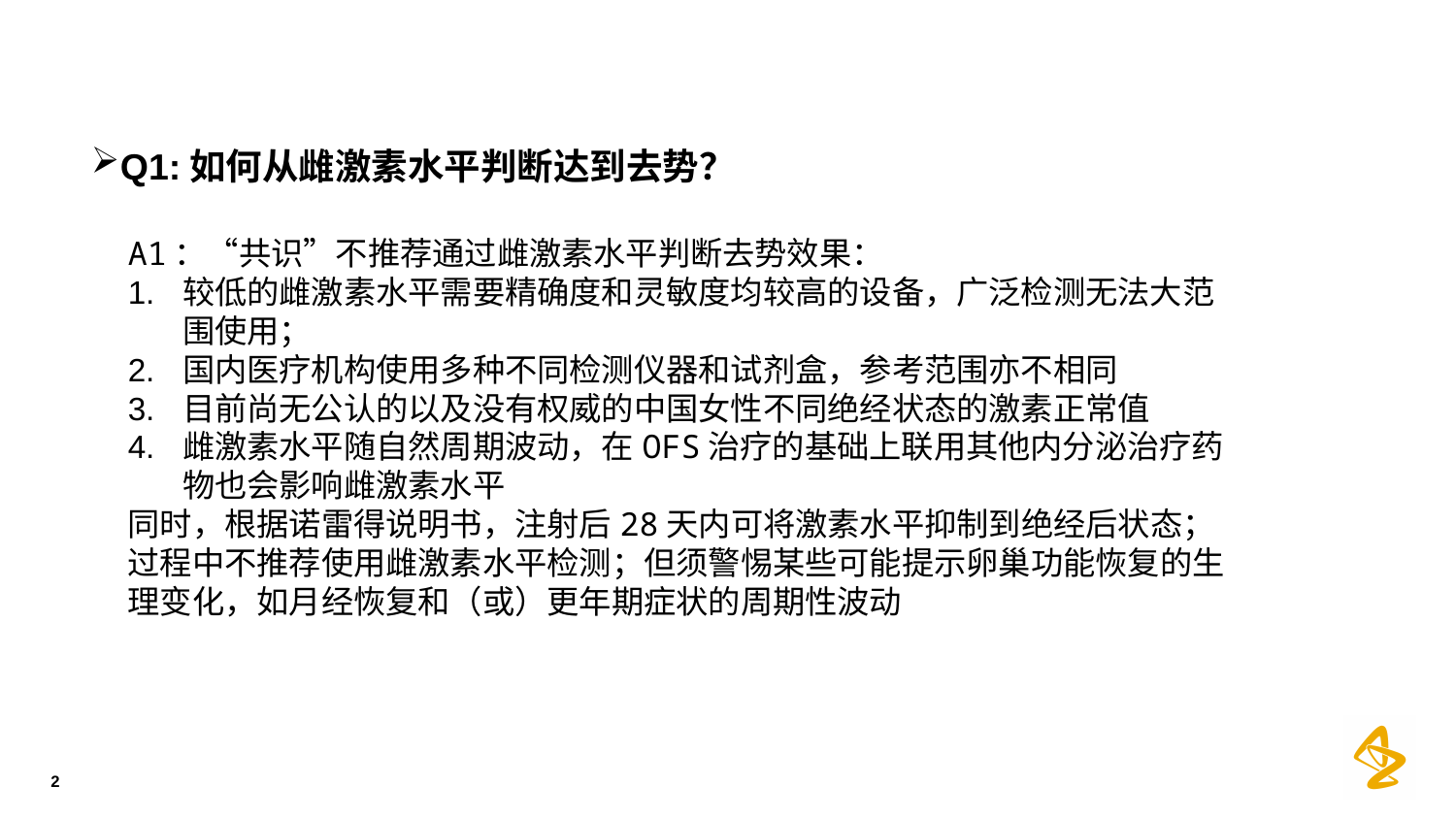

Q1:如何从雌激素水平判断达到去势？
A1：“共识”不推荐通过雌激素水平判断去势效果：
较低的雌激素水平需要精确度和灵敏度均较高的设备，广泛检测无法大范围使用；
国内医疗机构使用多种不同检测仪器和试剂盒，参考范围亦不相同
目前尚无公认的以及没有权威的中国女性不同绝经状态的激素正常值
雌激素水平随自然周期波动，在OFS治疗的基础上联用其他内分泌治疗药物也会影响雌激素水平
同时，根据诺雷得说明书，注射后28天内可将激素水平抑制到绝经后状态；过程中不推荐使用雌激素水平检测；但须警惕某些可能提示卵巢功能恢复的生理变化，如月经恢复和（或）更年期症状的周期性波动
2